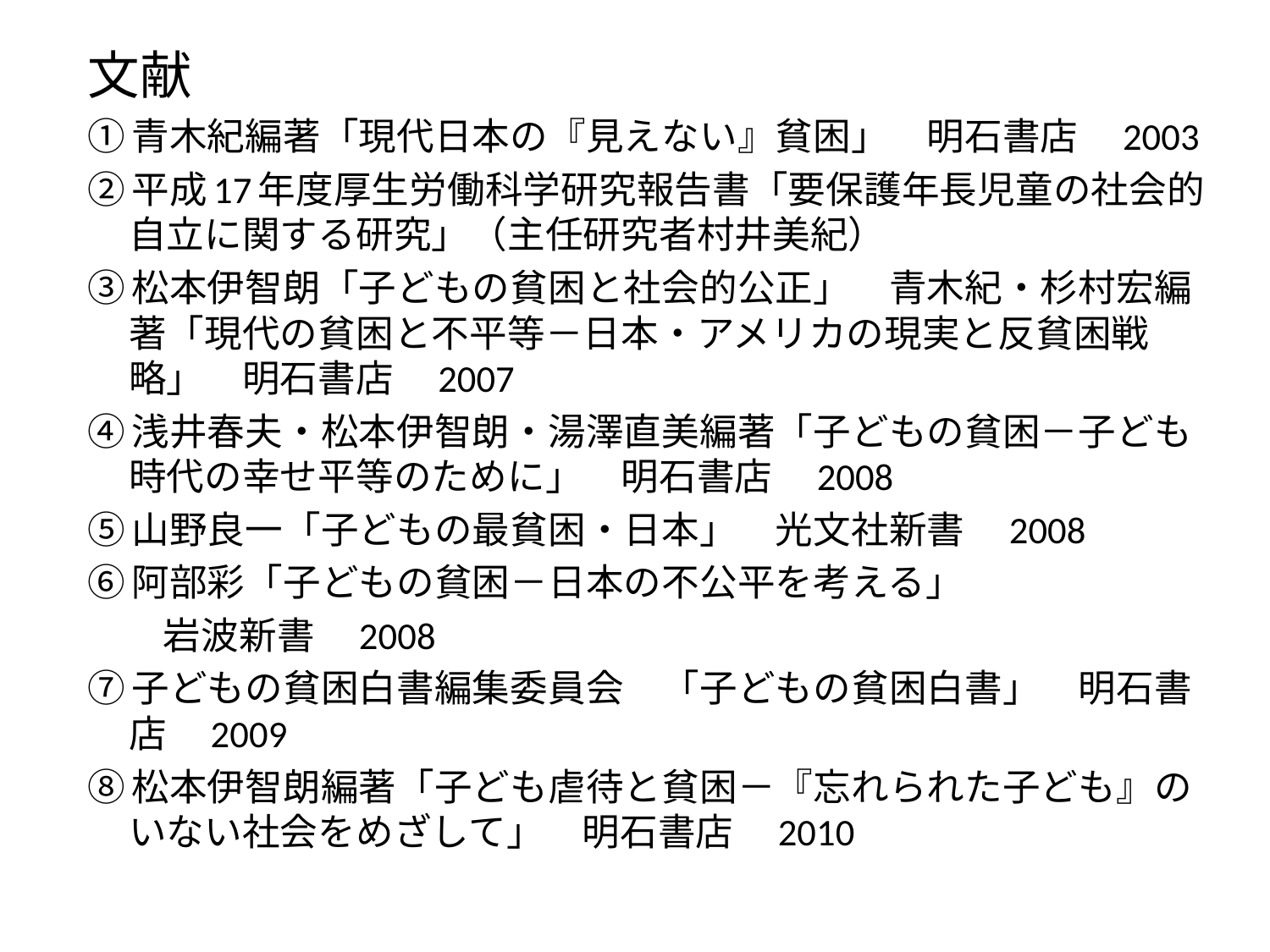

文献
①青木紀編著「現代日本の『見えない』貧困」　明石書店　2003
②平成17年度厚生労働科学研究報告書「要保護年長児童の社会的自立に関する研究」（主任研究者村井美紀）
③松本伊智朗「子どもの貧困と社会的公正」　青木紀・杉村宏編著「現代の貧困と不平等－日本・アメリカの現実と反貧困戦略」　明石書店　2007
④浅井春夫・松本伊智朗・湯澤直美編著「子どもの貧困－子ども時代の幸せ平等のために」　明石書店　2008
⑤山野良一「子どもの最貧困・日本」　光文社新書　2008
⑥阿部彩「子どもの貧困－日本の不公平を考える」
　　岩波新書　2008
⑦子どもの貧困白書編集委員会　「子どもの貧困白書」　明石書店　2009
⑧松本伊智朗編著「子ども虐待と貧困－『忘れられた子ども』のいない社会をめざして」　明石書店　2010